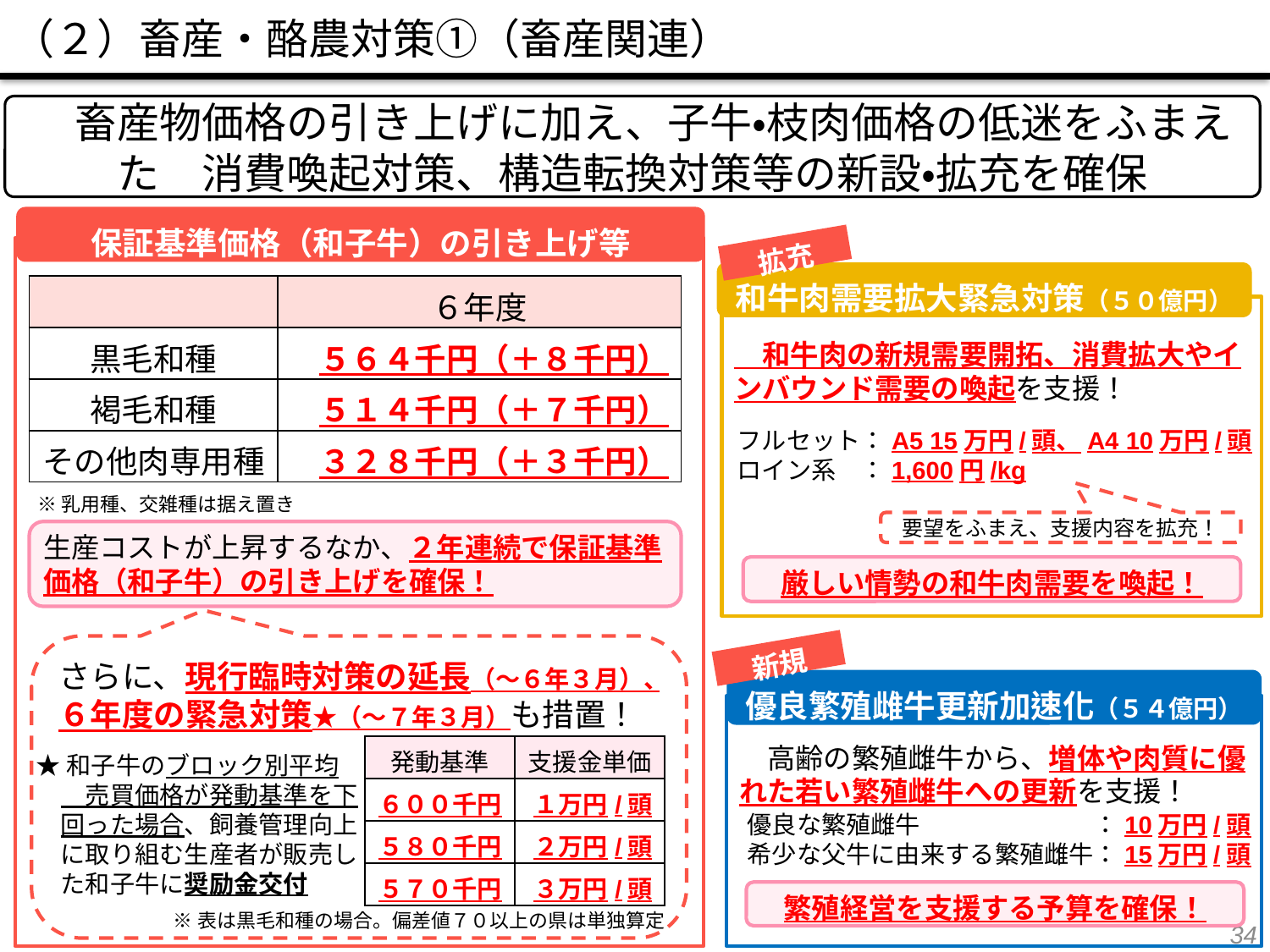

（２）畜産・酪農対策①（畜産関連）
　畜産物価格の引き上げに加え、子牛・枝肉価格の低迷をふまえた　消費喚起対策、構造転換対策等の新設・拡充を確保
保証基準価格（和子牛）の引き上げ等
拡充

和牛肉需要拡大緊急対策（５０億円）
|  | ６年度 |
| --- | --- |
| 黒毛和種 | ５６４千円（＋８千円） |
| 褐毛和種 | ５１４千円（＋７千円） |
| その他肉専用種 | ３２８千円（＋３千円） |

　和牛肉の新規需要開拓、消費拡大やインバウンド需要の喚起を支援！
フルセット：A5 15万円/頭、A4 10万円/頭
ロイン系　：1,600円/kg
※乳用種、交雑種は据え置き
要望をふまえ、支援内容を拡充！
生産コストが上昇するなか、２年連続で保証基準価格（和子牛）の引き上げを確保！
厳しい情勢の和牛肉需要を喚起！
さらに、現行臨時対策の延長（～６年３月）、６年度の緊急対策★（～７年３月）も措置！
新規
優良繁殖雌牛更新加速化（５４億円）

　高齢の繁殖雌牛から、増体や肉質に優れた若い繁殖雌牛への更新を支援！

| 発動基準 | 支援金単価 |
| --- | --- |
| ６００千円 | １万円/頭 |
| ５８０千円 | ２万円/頭 |
| ５７０千円 | ３万円/頭 |
★和子牛のブロック別平均　売買価格が発動基準を下回った場合、飼養管理向上に取り組む生産者が販売した和子牛に奨励金交付
優良な繁殖雌牛　　　　　　　：10万円/頭
希少な父牛に由来する繁殖雌牛：15万円/頭
繁殖経営を支援する予算を確保！
※表は黒毛和種の場合。偏差値７０以上の県は単独算定
34